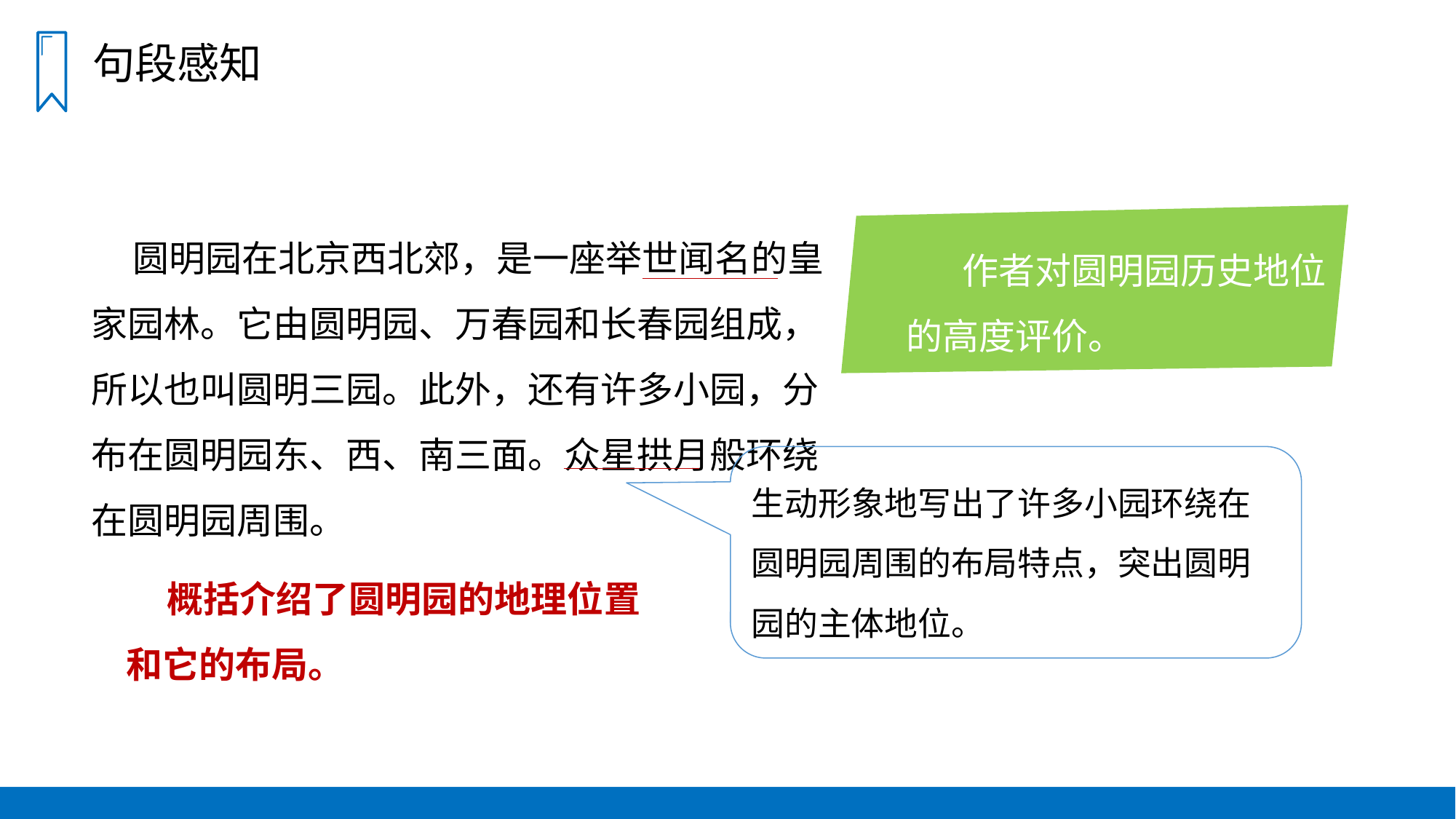

句段感知

      作者对圆明园历史地位的高度评价。
    圆明园在北京西北郊，是一座举世闻名的皇家园林。它由圆明园、万春园和长春园组成，所以也叫圆明三园。此外，还有许多小园，分布在圆明园东、西、南三面。众星拱月般环绕在圆明园周围。
生动形象地写出了许多小园环绕在圆明园周围的布局特点，突出圆明园的主体地位。
     概括介绍了圆明园的地理位置和它的布局。